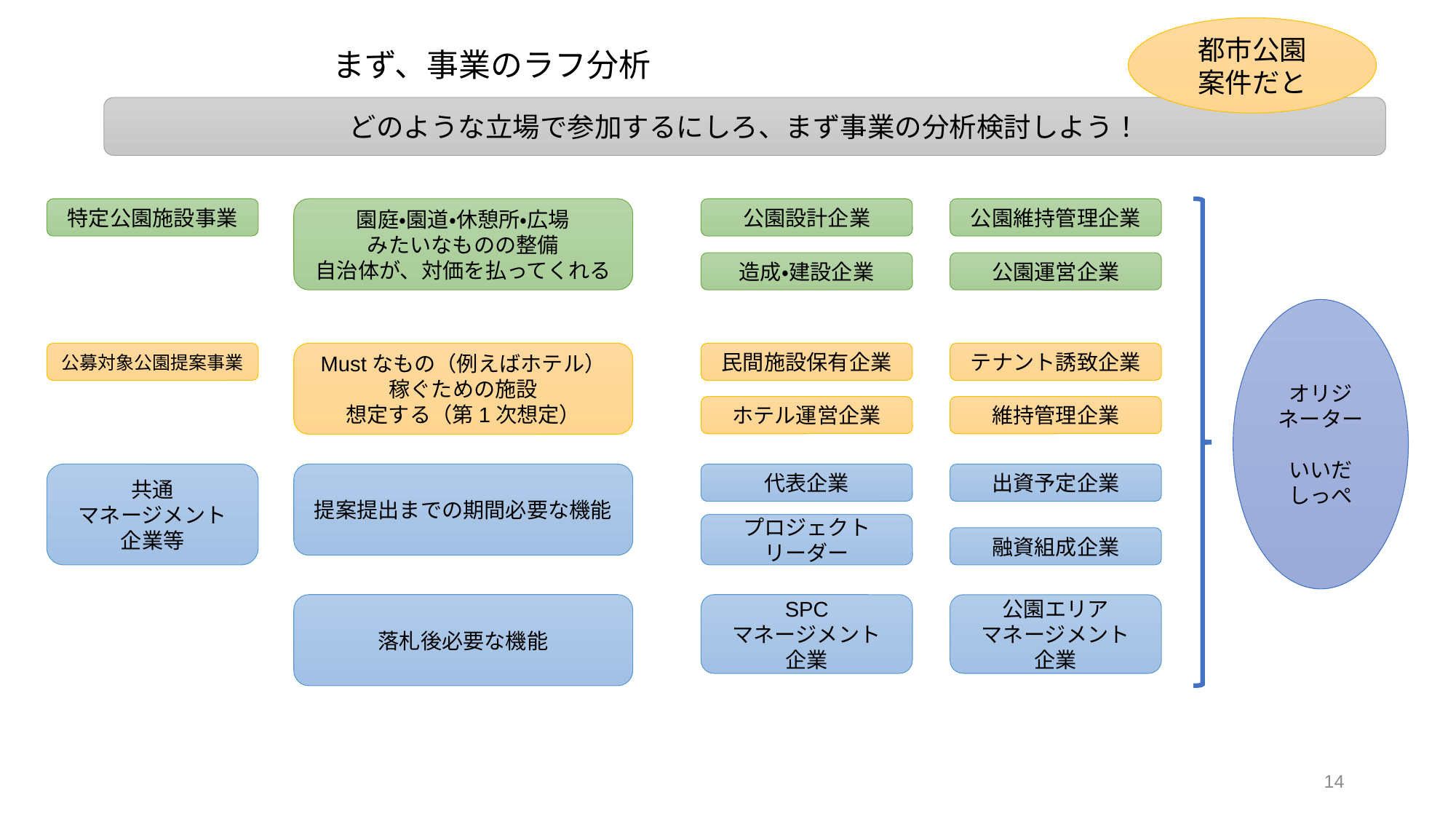

都市公園
案件だと
# まず、事業のラフ分析
どのような立場で参加するにしろ、まず事業の分析検討しよう！
特定公園施設事業
園庭・園道・休憩所・広場
みたいなものの整備
自治体が、対価を払ってくれる
公園設計企業
公園維持管理企業

造成・建設企業
公園運営企業
オリジネーター

いいだしっぺ
公募対象公園提案事業
民間施設保有企業
テナント誘致企業
Mustなもの（例えばホテル）
稼ぐための施設
想定する（第1次想定）
ホテル運営企業
維持管理企業
共通
マネージメント
企業等
提案提出までの期間必要な機能
代表企業
出資予定企業
プロジェクト
リーダー
融資組成企業
SPC
マネージメント
企業
落札後必要な機能
公園エリア
マネージメント
企業
14